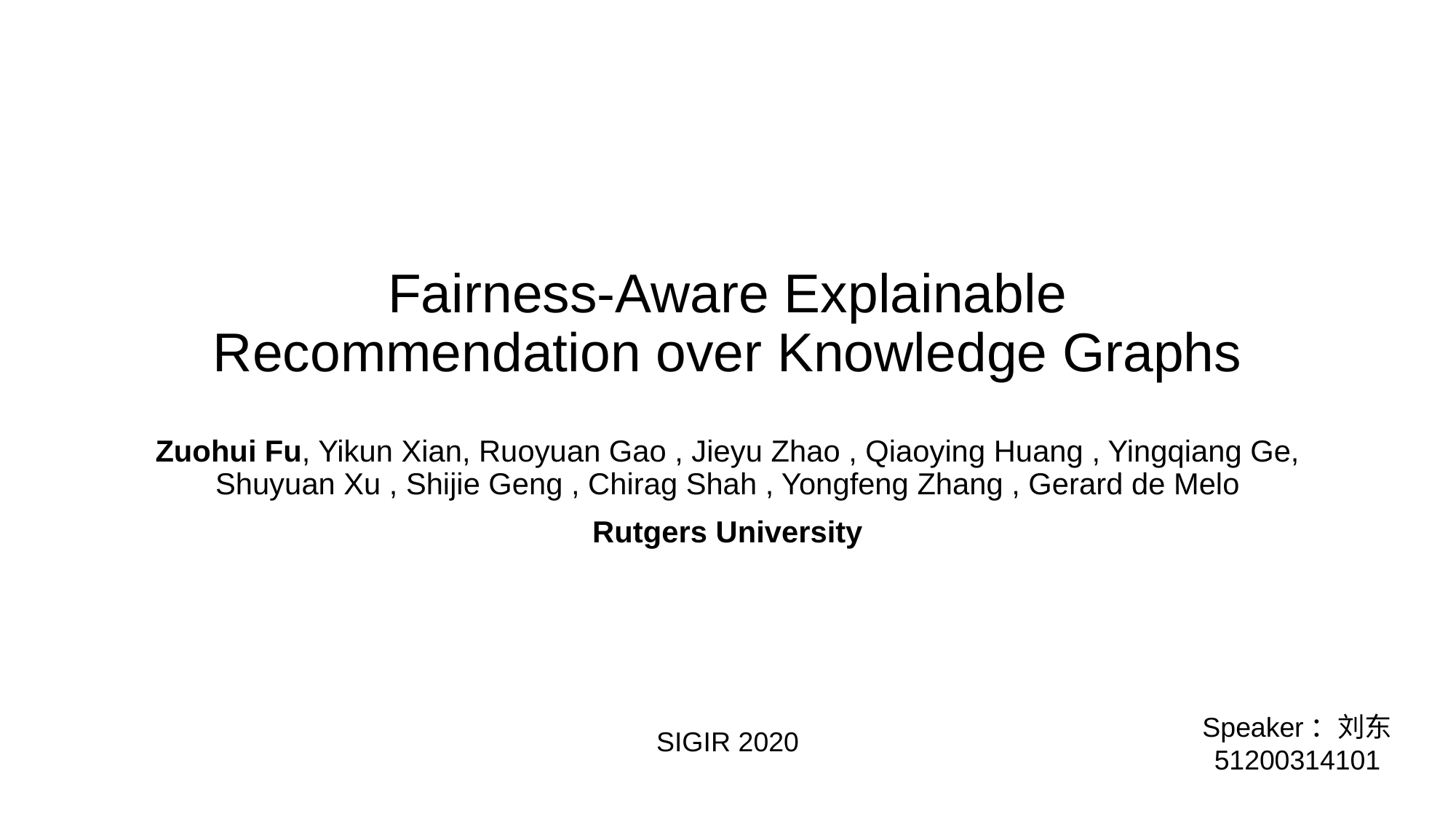

# Fairness-Aware Explainable Recommendation over Knowledge Graphs
Zuohui Fu, Yikun Xian, Ruoyuan Gao , Jieyu Zhao , Qiaoying Huang , Yingqiang Ge, Shuyuan Xu , Shijie Geng , Chirag Shah , Yongfeng Zhang , Gerard de Melo
Rutgers University
Speaker：刘东
51200314101
SIGIR 2020